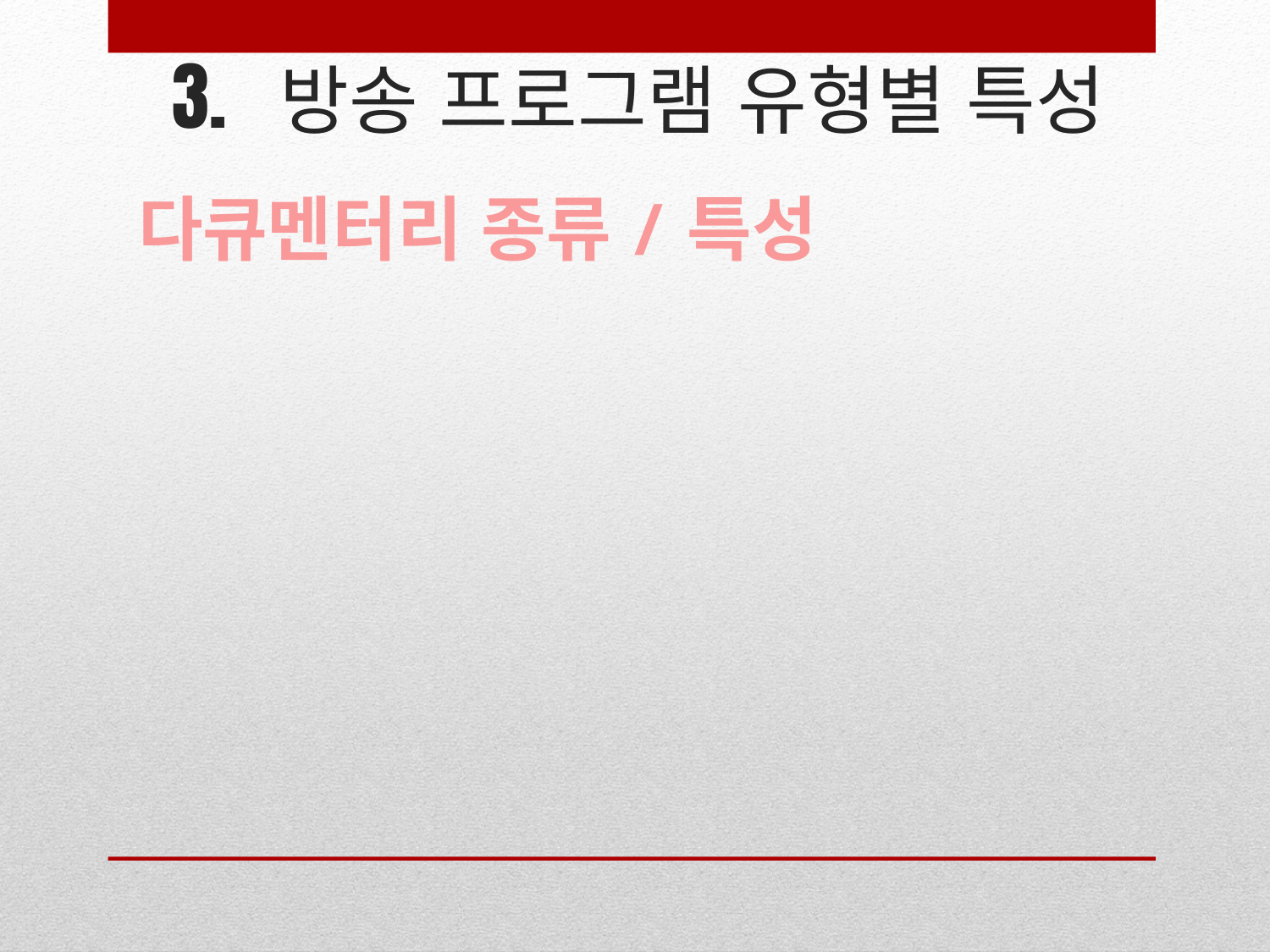

# 3.  방송 프로그램 유형별 특성

다큐멘터리 종류/특성